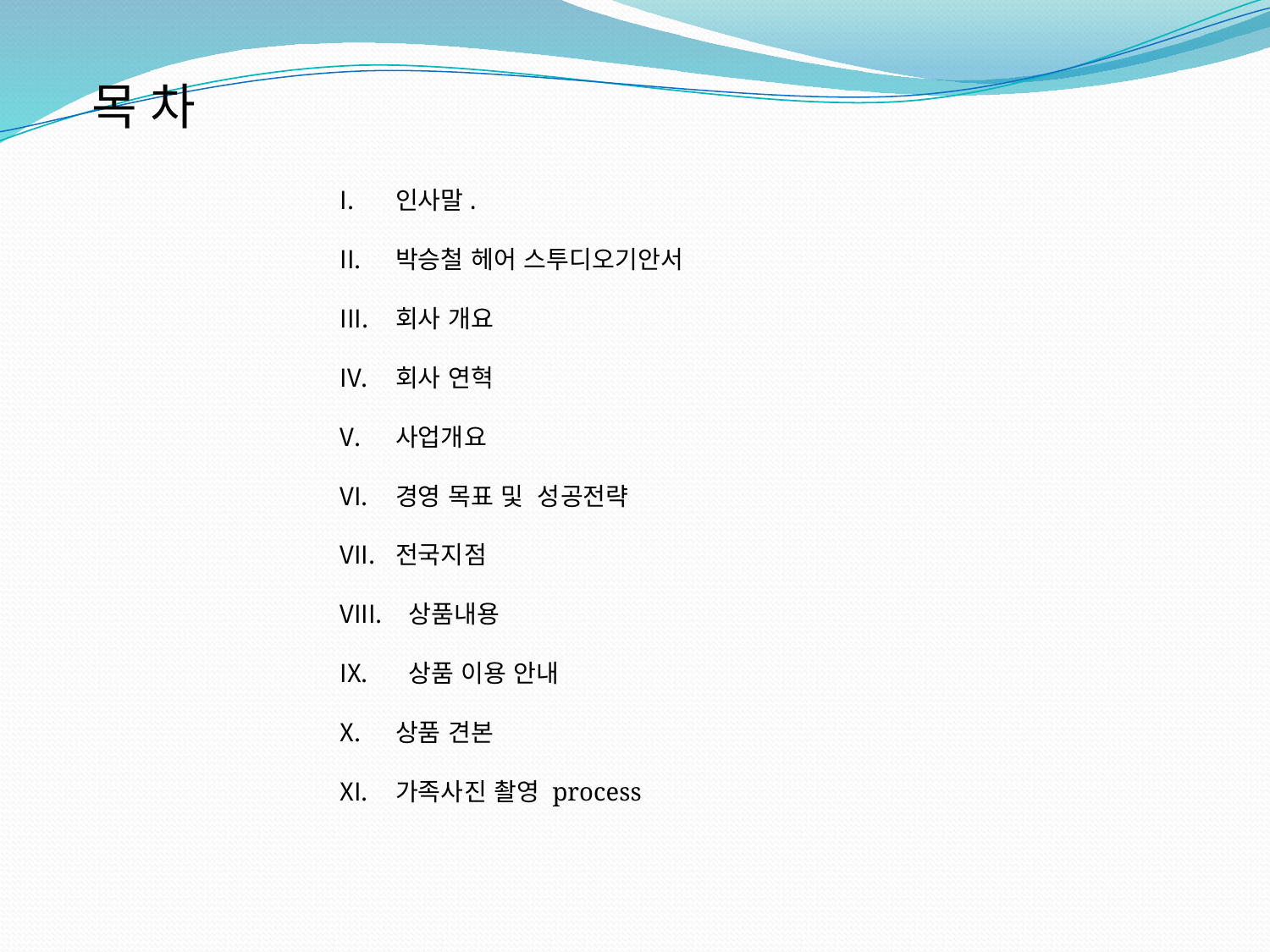

목 차
인사말.

박승철 헤어 스투디오기안서

회사 개요

회사 연혁

사업개요

경영 목표 및  성공전략

전국지점

 상품내용

 상품 이용 안내

상품 견본

가족사진 촬영 process